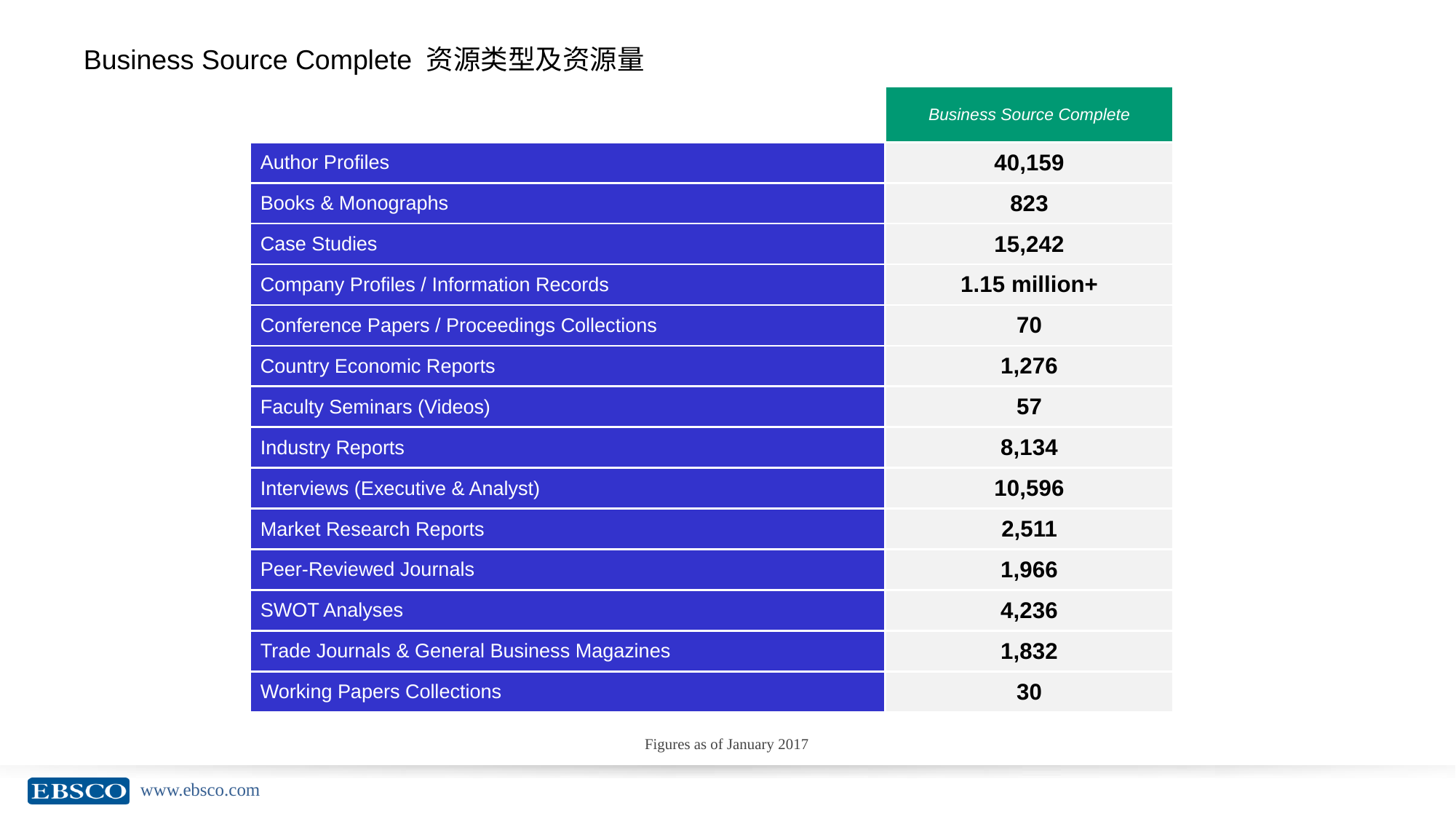

# Business Source Complete 资源类型及资源量
|  | Business Source Complete |
| --- | --- |
| Author Profiles | 40,159 |
| Books & Monographs | 823 |
| Case Studies | 15,242 |
| Company Profiles / Information Records | 1.15 million+ |
| Conference Papers / Proceedings Collections | 70 |
| Country Economic Reports | 1,276 |
| Faculty Seminars (Videos) | 57 |
| Industry Reports | 8,134 |
| Interviews (Executive & Analyst) | 10,596 |
| Market Research Reports | 2,511 |
| Peer-Reviewed Journals | 1,966 |
| SWOT Analyses | 4,236 |
| Trade Journals & General Business Magazines | 1,832 |
| Working Papers Collections | 30 |
Figures as of January 2017